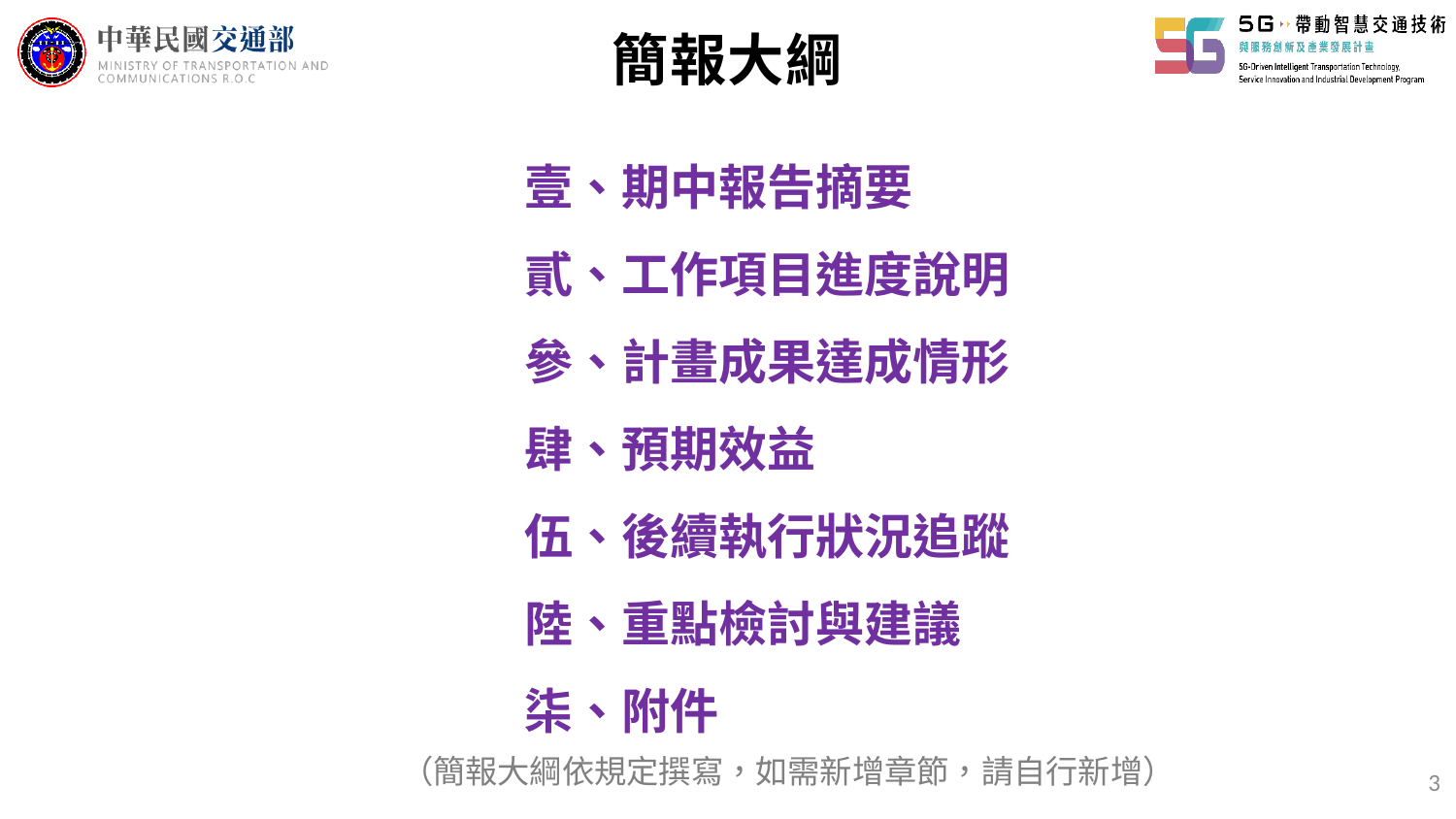

簡報大綱
壹、期中報告摘要
貳、工作項目進度說明
參、計畫成果達成情形
肆、預期效益
伍、後續執行狀況追蹤
陸、重點檢討與建議
柒、附件

（簡報大綱依規定撰寫，如需新增章節，請自行新增）
3